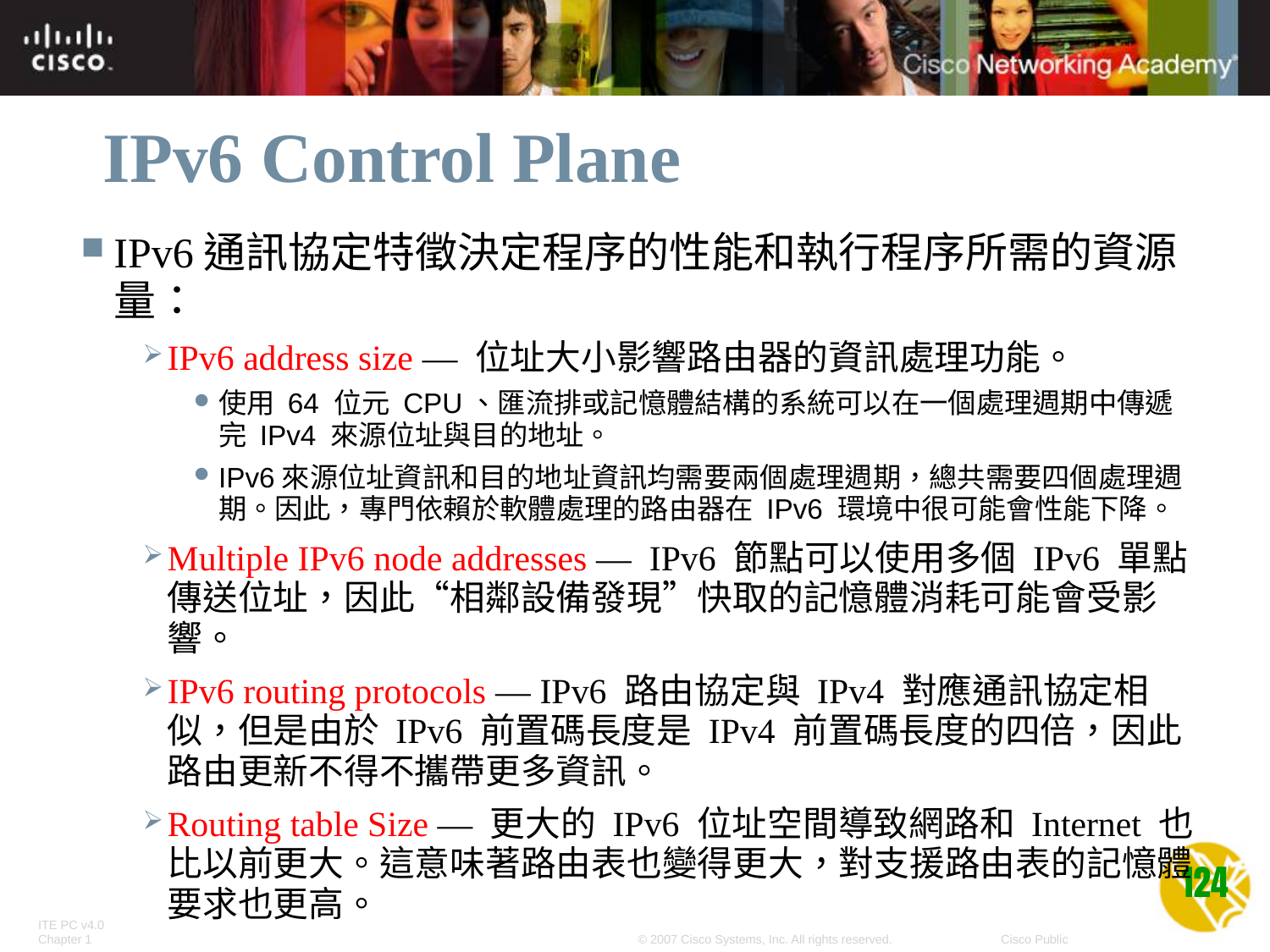

# IPv6 Control Plane
IPv6通訊協定特徵決定程序的性能和執行程序所需的資源量：
IPv6 address size — 位址大小影響路由器的資訊處理功能。
使用 64 位元 CPU、匯流排或記憶體結構的系統可以在一個處理週期中傳遞完 IPv4 來源位址與目的地址。
IPv6來源位址資訊和目的地址資訊均需要兩個處理週期，總共需要四個處理週期。因此，專門依賴於軟體處理的路由器在 IPv6 環境中很可能會性能下降。
Multiple IPv6 node addresses —  IPv6 節點可以使用多個 IPv6 單點傳送位址，因此“相鄰設備發現”快取的記憶體消耗可能會受影響。
IPv6 routing protocols — IPv6 路由協定與 IPv4 對應通訊協定相似，但是由於 IPv6 前置碼長度是 IPv4 前置碼長度的四倍，因此路由更新不得不攜帶更多資訊。
Routing table Size — 更大的 IPv6 位址空間導致網路和 Internet 也比以前更大。這意味著路由表也變得更大，對支援路由表的記憶體要求也更高。